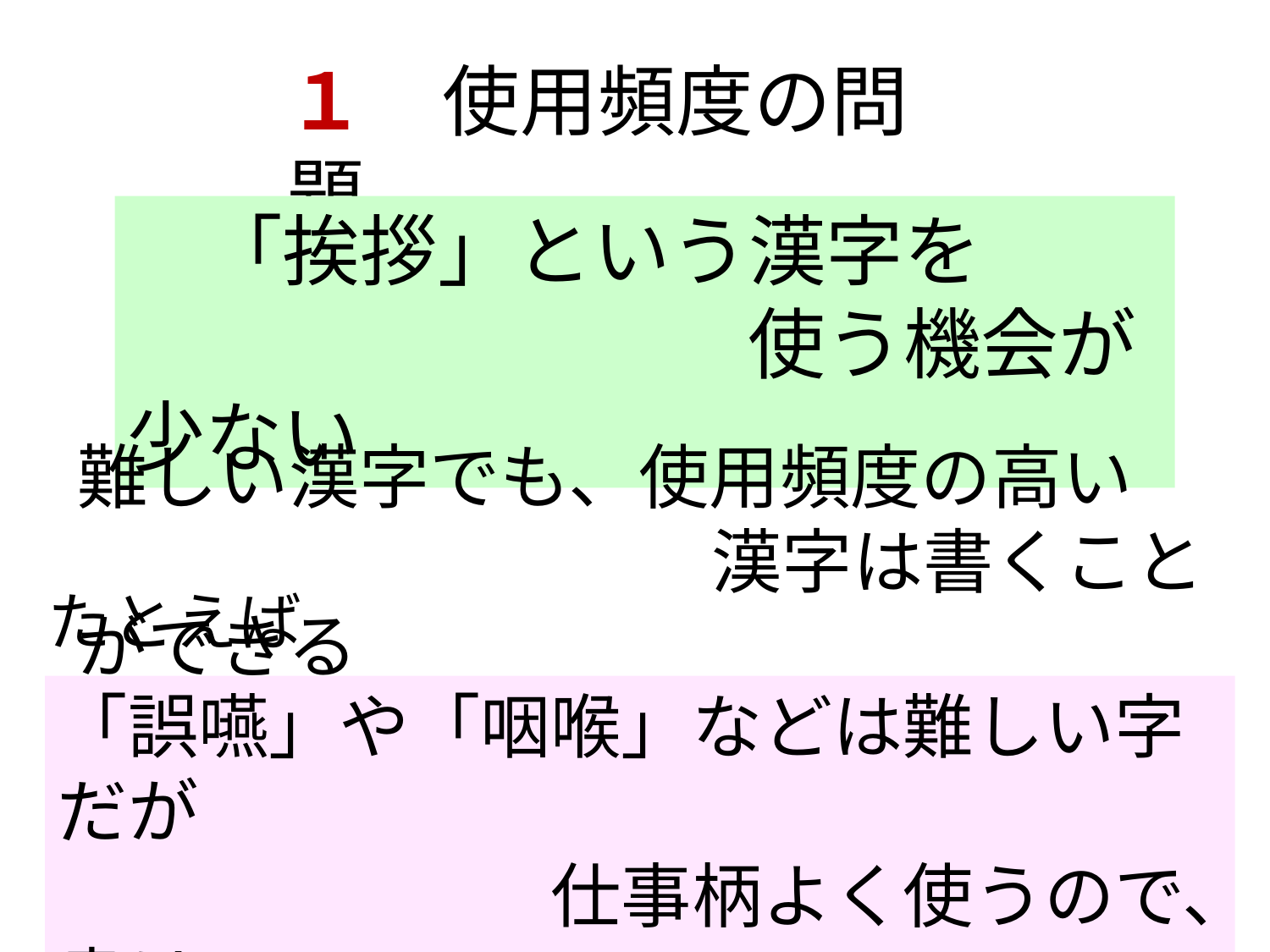

１　使用頻度の問題
　「挨拶」という漢字を
　　　　　　　　使う機会が少ない
難しい漢字でも、使用頻度の高い
　　　　　　　　　漢字は書くことができる
たとえば
「誤嚥」や「咽喉」などは難しい字だが
　　　　　　　仕事柄よく使うので、書ける